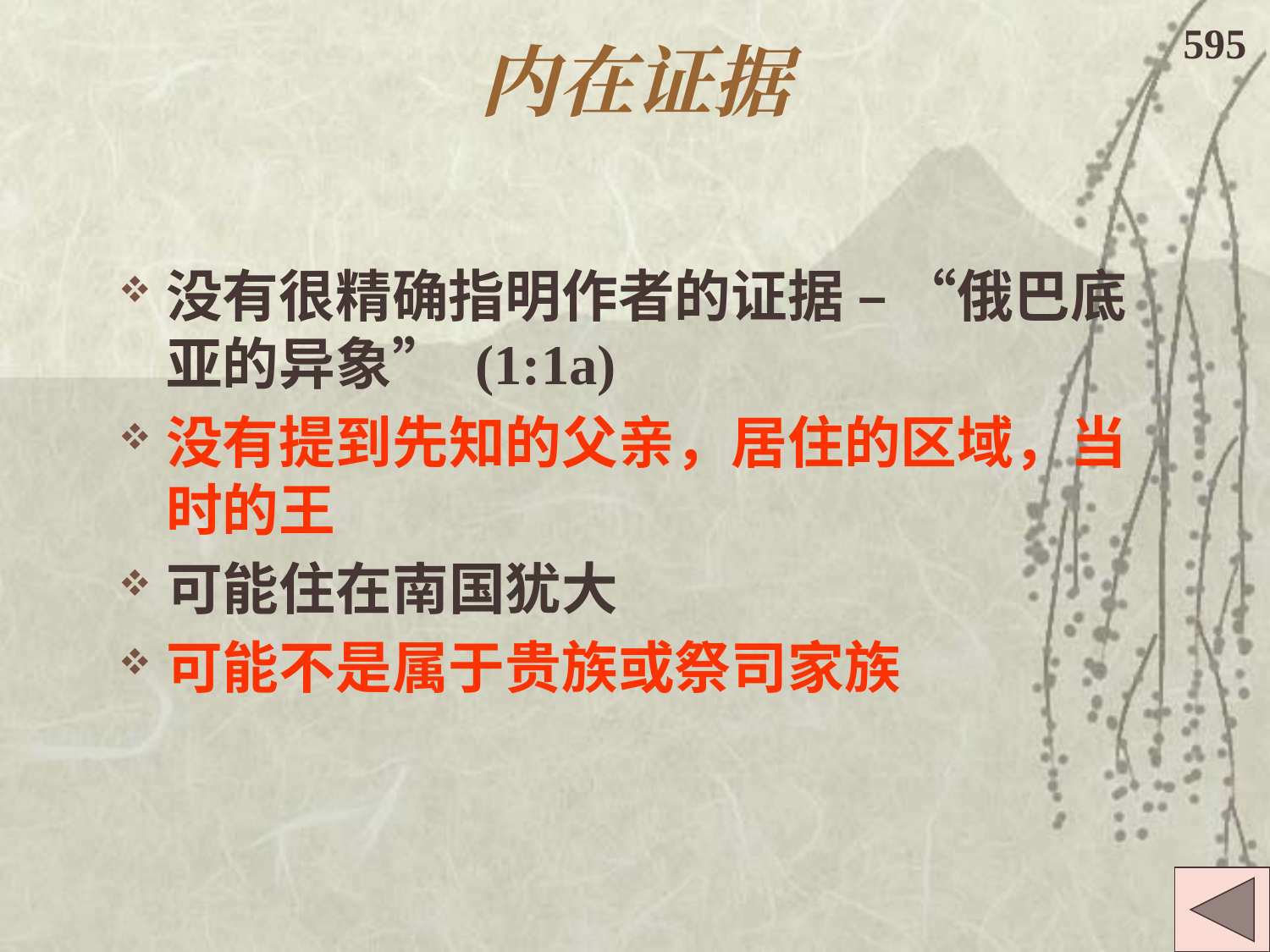

# 内在证据
595
没有很精确指明作者的证据 – “俄巴底亚的异象” (1:1a)
没有提到先知的父亲，居住的区域，当时的王
可能住在南国犹大
可能不是属于贵族或祭司家族